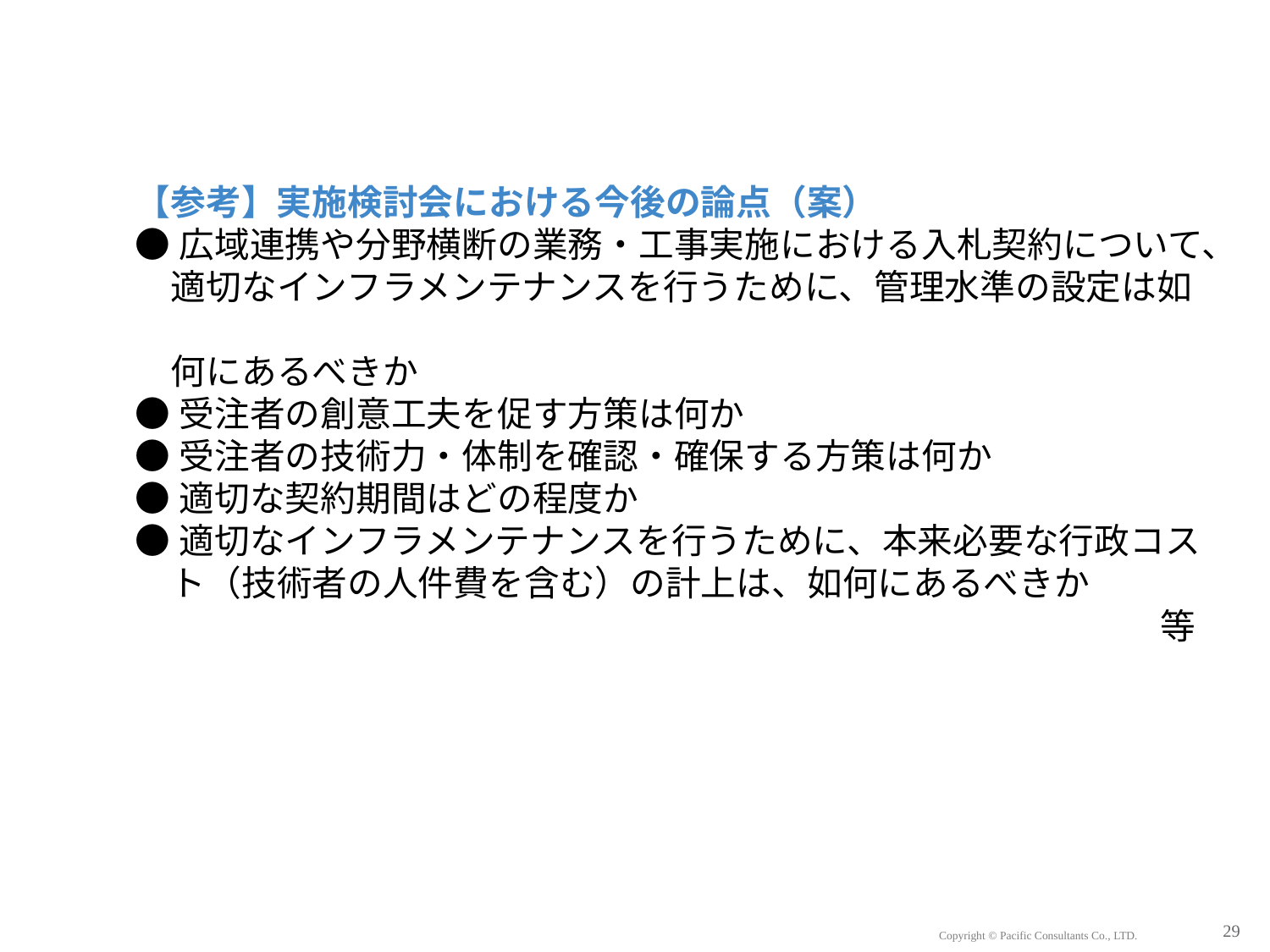

【参考】実施検討会における今後の論点（案）
●広域連携や分野横断の業務・工事実施における入札契約について、
　適切なインフラメンテナンスを行うために、管理水準の設定は如
　何にあるべきか
●受注者の創意工夫を促す方策は何か
●受注者の技術力・体制を確認・確保する方策は何か
●適切な契約期間はどの程度か
●適切なインフラメンテナンスを行うために、本来必要な行政コス
　ト（技術者の人件費を含む）の計上は、如何にあるべきか
　　　　　　　　　　　　　　　　　　　　　　　　　　　　　等
29